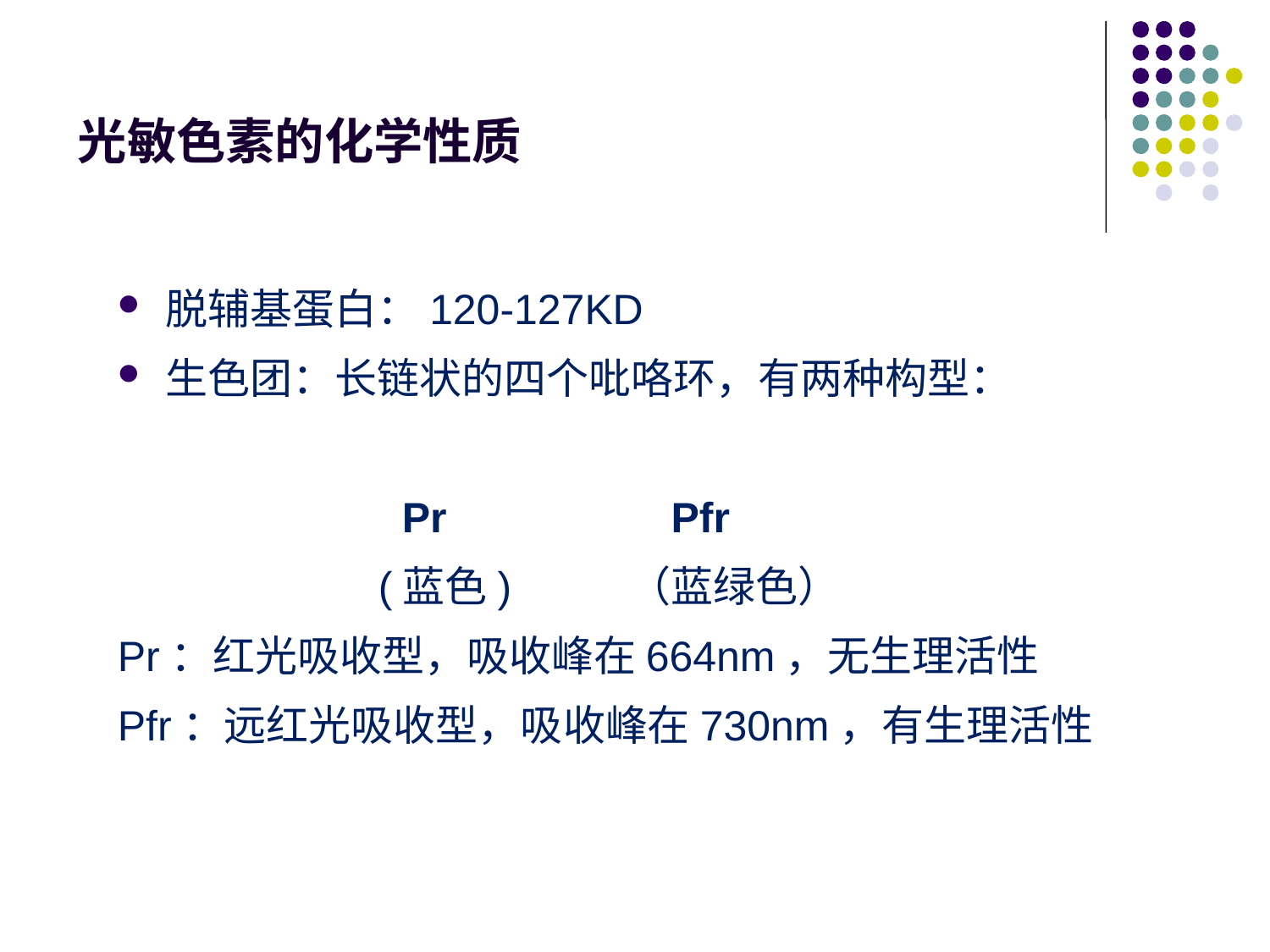

# 光敏色素的化学性质
脱辅基蛋白：120-127KD
生色团：长链状的四个吡咯环，有两种构型：

                        Pr                   Pfr
                      (蓝色)         （蓝绿色）
Pr：红光吸收型，吸收峰在664nm，无生理活性
Pfr：远红光吸收型，吸收峰在730nm，有生理活性